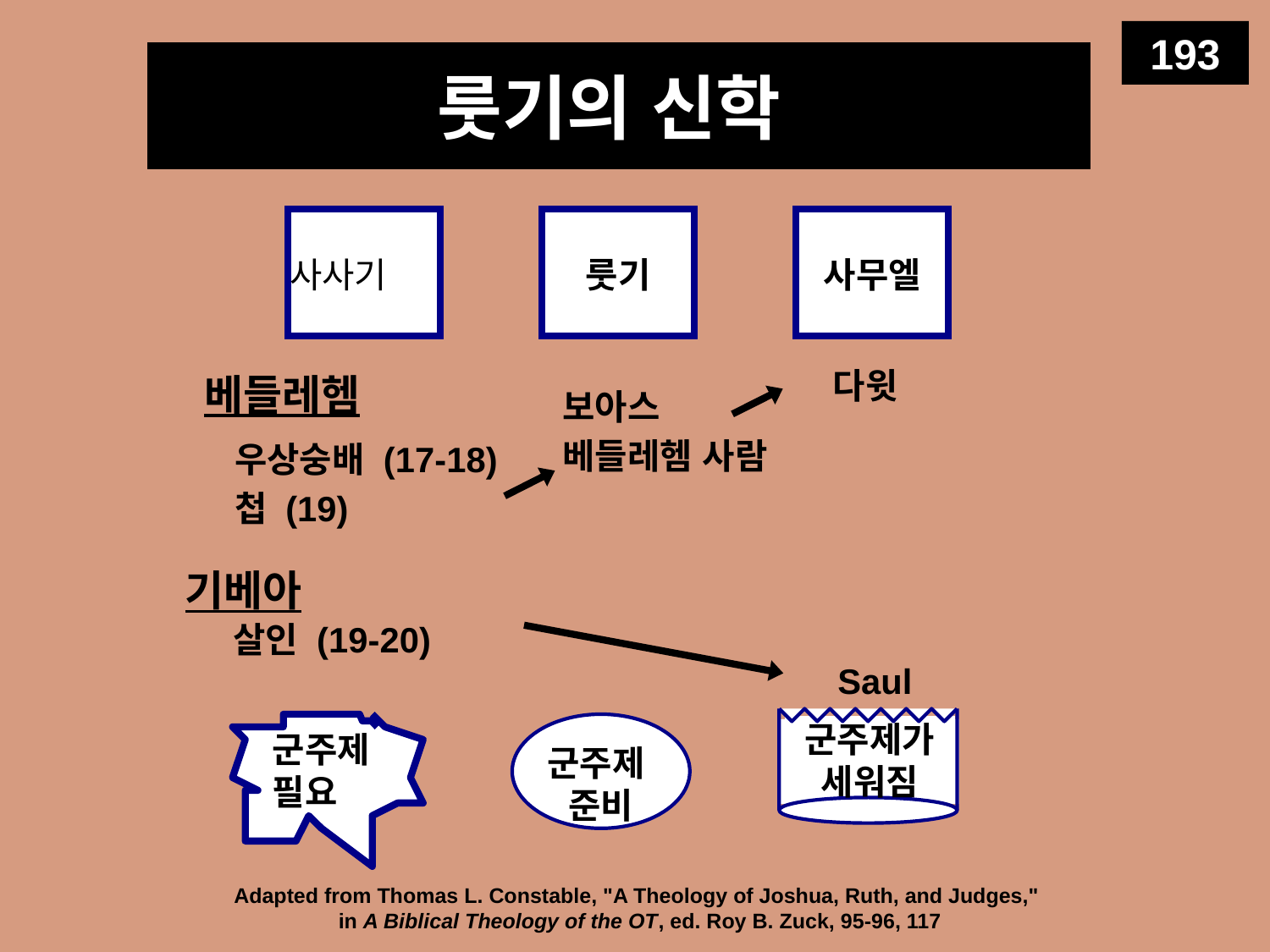

193
# 룻기의 신학

사사기

룻기

사무엘
다윗
베들레헴
보아스
베들레헴 사람

우상숭배 (17-18)
첩 (19)

기베아
살인 (19-20)

Saul

군주제가 세워짐

군주제 필요

군주제
준비
Adapted from Thomas L. Constable, "A Theology of Joshua, Ruth, and Judges,"
in A Biblical Theology of the OT, ed. Roy B. Zuck, 95-96, 117